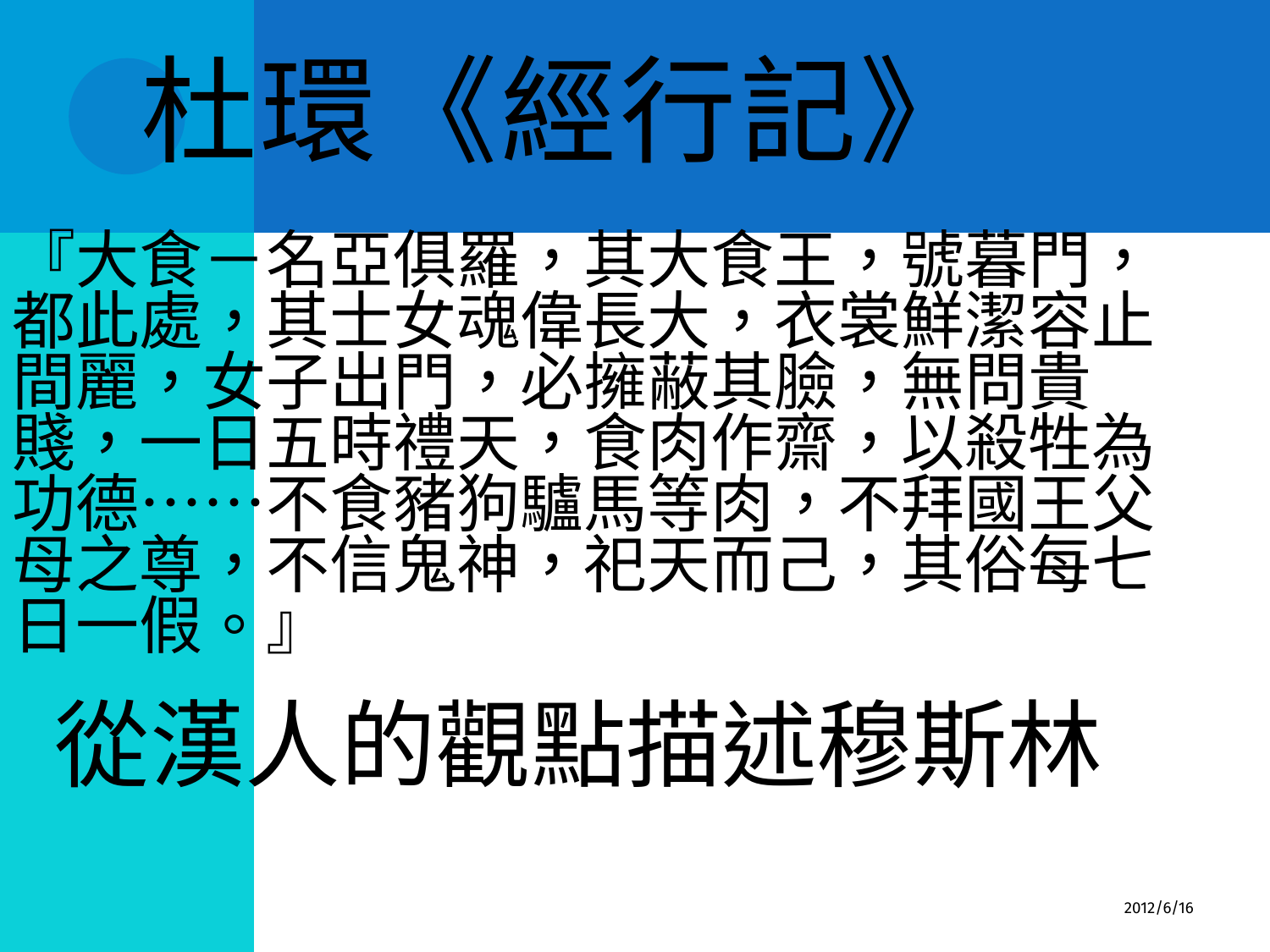

# 杜環《經行記》
『大食－名亞俱羅，其大食王，號暮門，都此處，其士女魂偉長大，衣裳鮮潔容止間麗，女子出門，必擁蔽其臉，無問貴賤，一日五時禮天，食肉作齋，以殺牲為功德……不食豬狗驢馬等肉，不拜國王父母之尊，不信鬼神，祀天而己，其俗每七日一假。』

從漢人的觀點描述穆斯林
2012/6/16